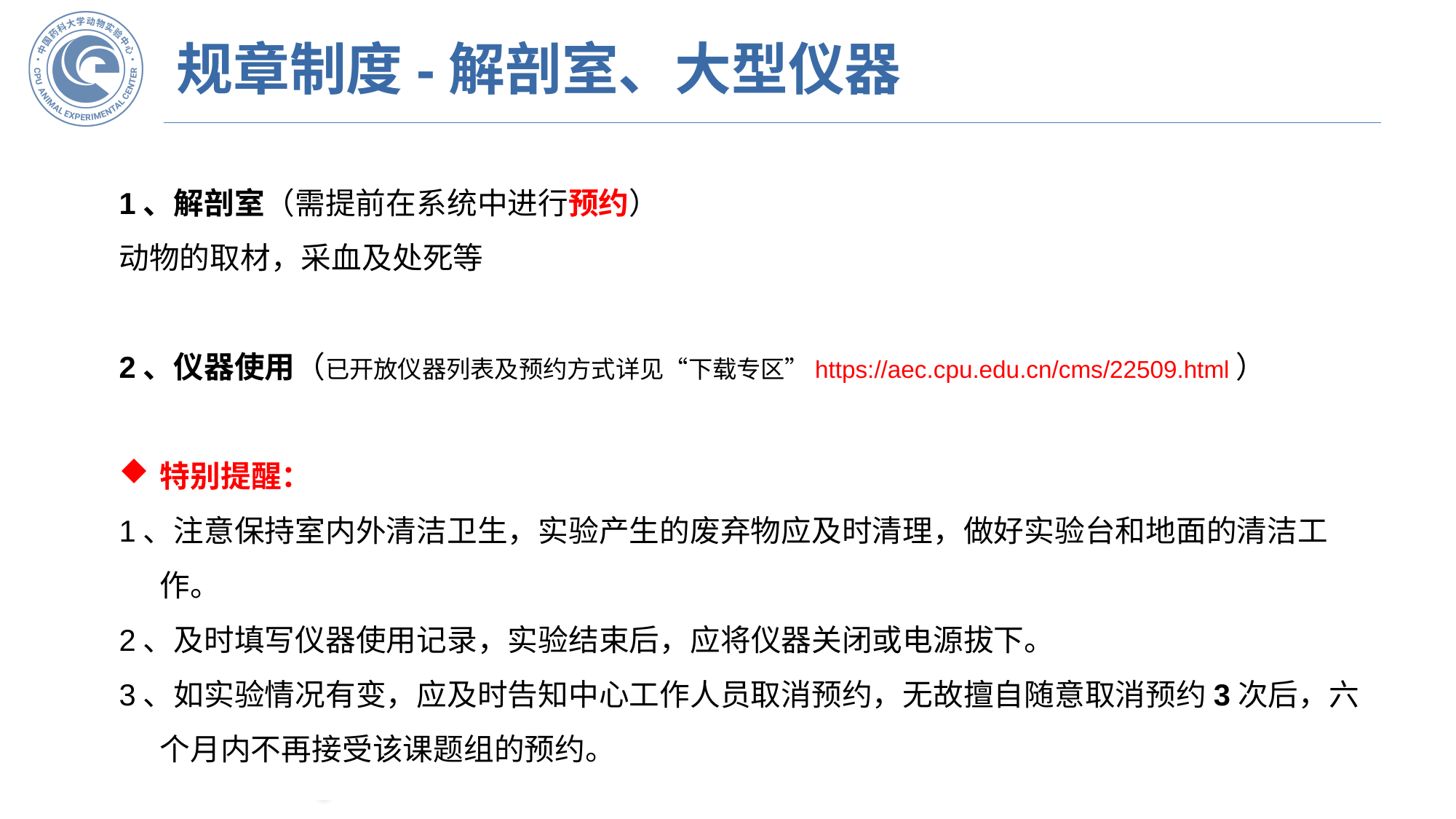

# 规章制度-解剖室、大型仪器
1、解剖室（需提前在系统中进行预约）
动物的取材，采血及处死等

2、仪器使用（已开放仪器列表及预约方式详见“下载专区”https://aec.cpu.edu.cn/cms/22509.html）

特别提醒：
1、注意保持室内外清洁卫生，实验产生的废弃物应及时清理，做好实验台和地面的清洁工作。
2、及时填写仪器使用记录，实验结束后，应将仪器关闭或电源拔下。
3、如实验情况有变，应及时告知中心工作人员取消预约，无故擅自随意取消预约3次后，六个月内不再接受该课题组的预约。